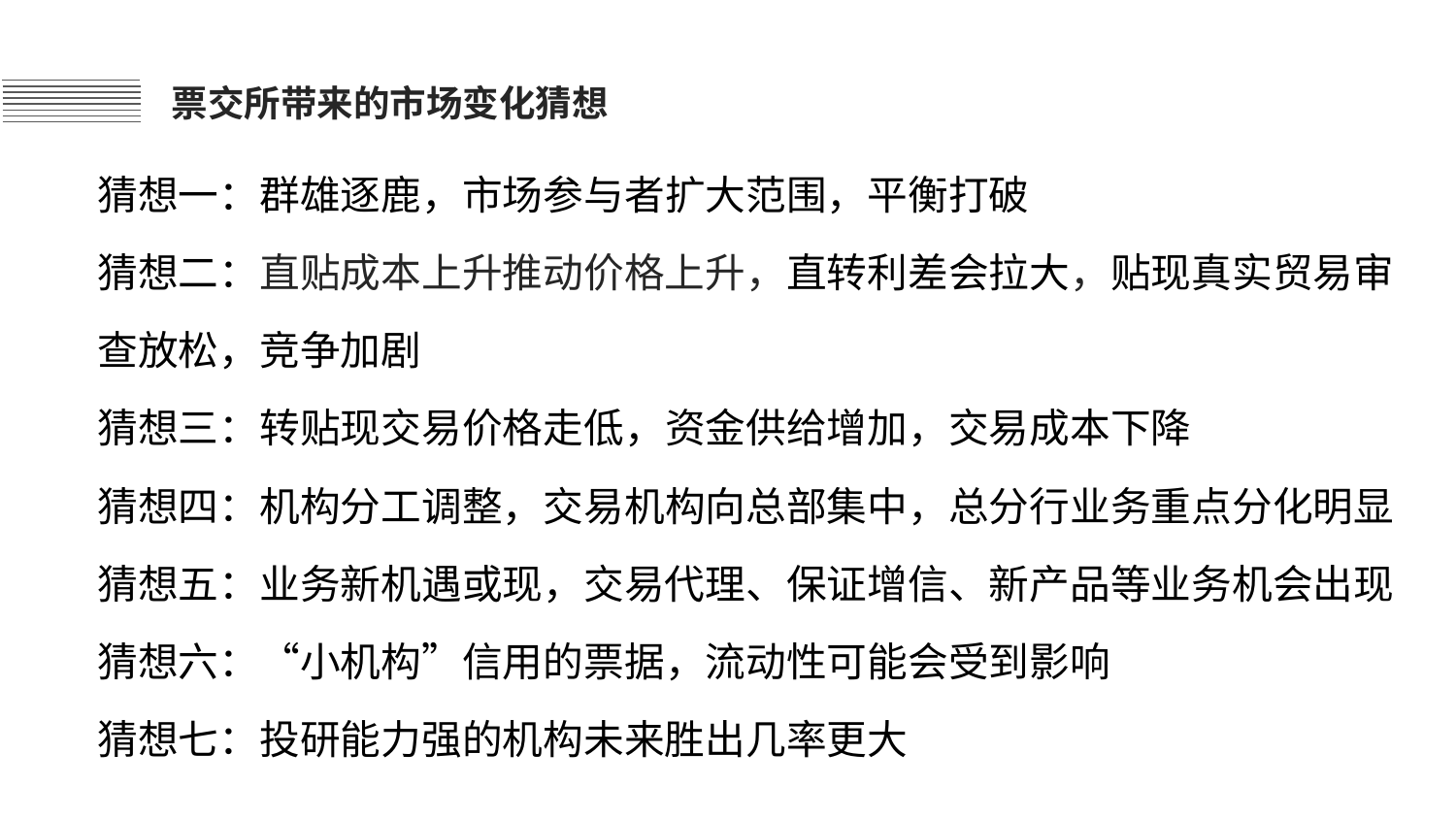

票交所带来的市场变化猜想
猜想一：群雄逐鹿，市场参与者扩大范围，平衡打破
猜想二：直贴成本上升推动价格上升，直转利差会拉大，贴现真实贸易审查放松，竞争加剧
猜想三：转贴现交易价格走低，资金供给增加，交易成本下降
猜想四：机构分工调整，交易机构向总部集中，总分行业务重点分化明显
猜想五：业务新机遇或现，交易代理、保证增信、新产品等业务机会出现
猜想六：“小机构”信用的票据，流动性可能会受到影响
猜想七：投研能力强的机构未来胜出几率更大